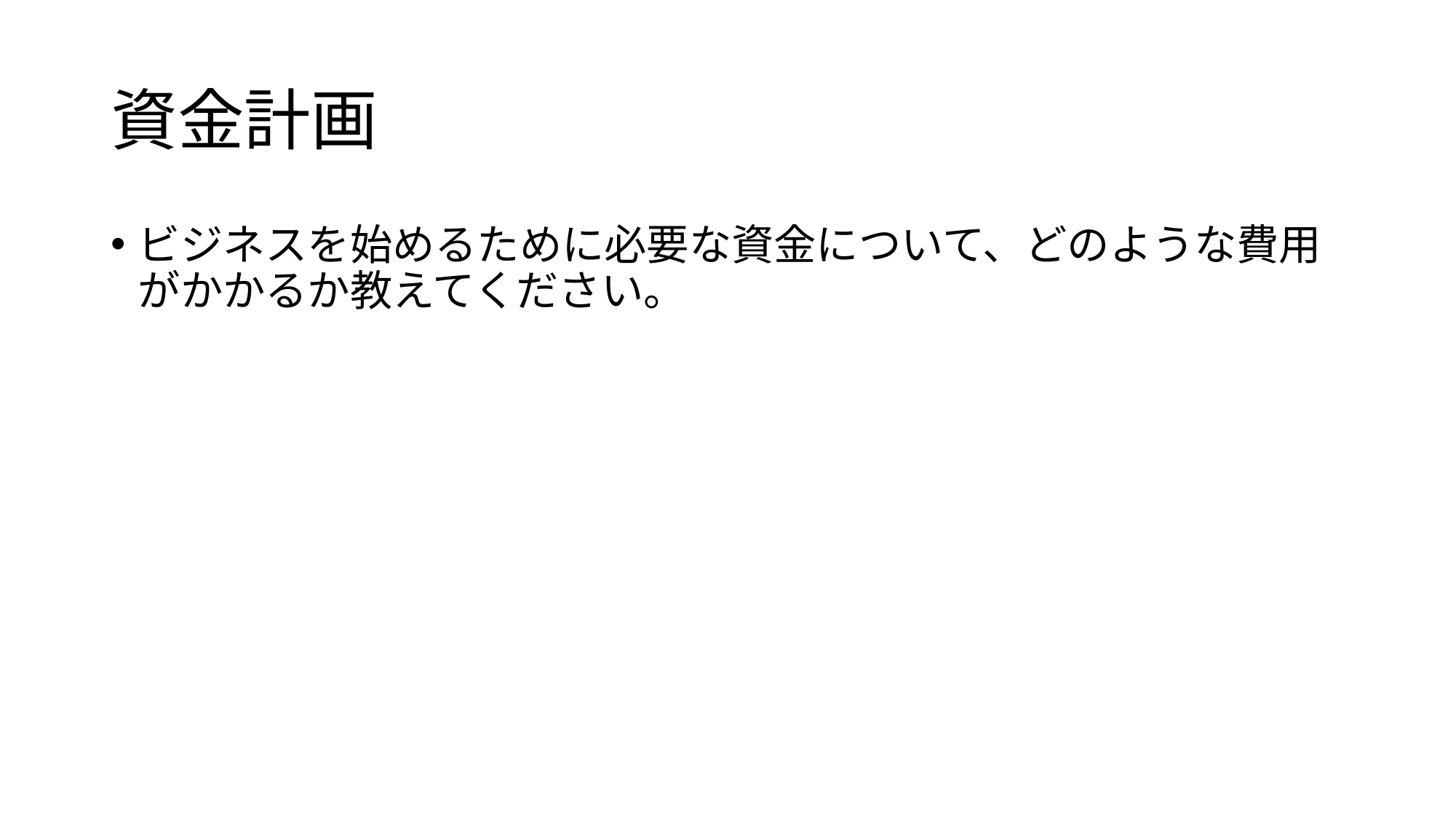

# 資金計画
ビジネスを始めるために必要な資金について、どのような費用がかかるか教えてください。